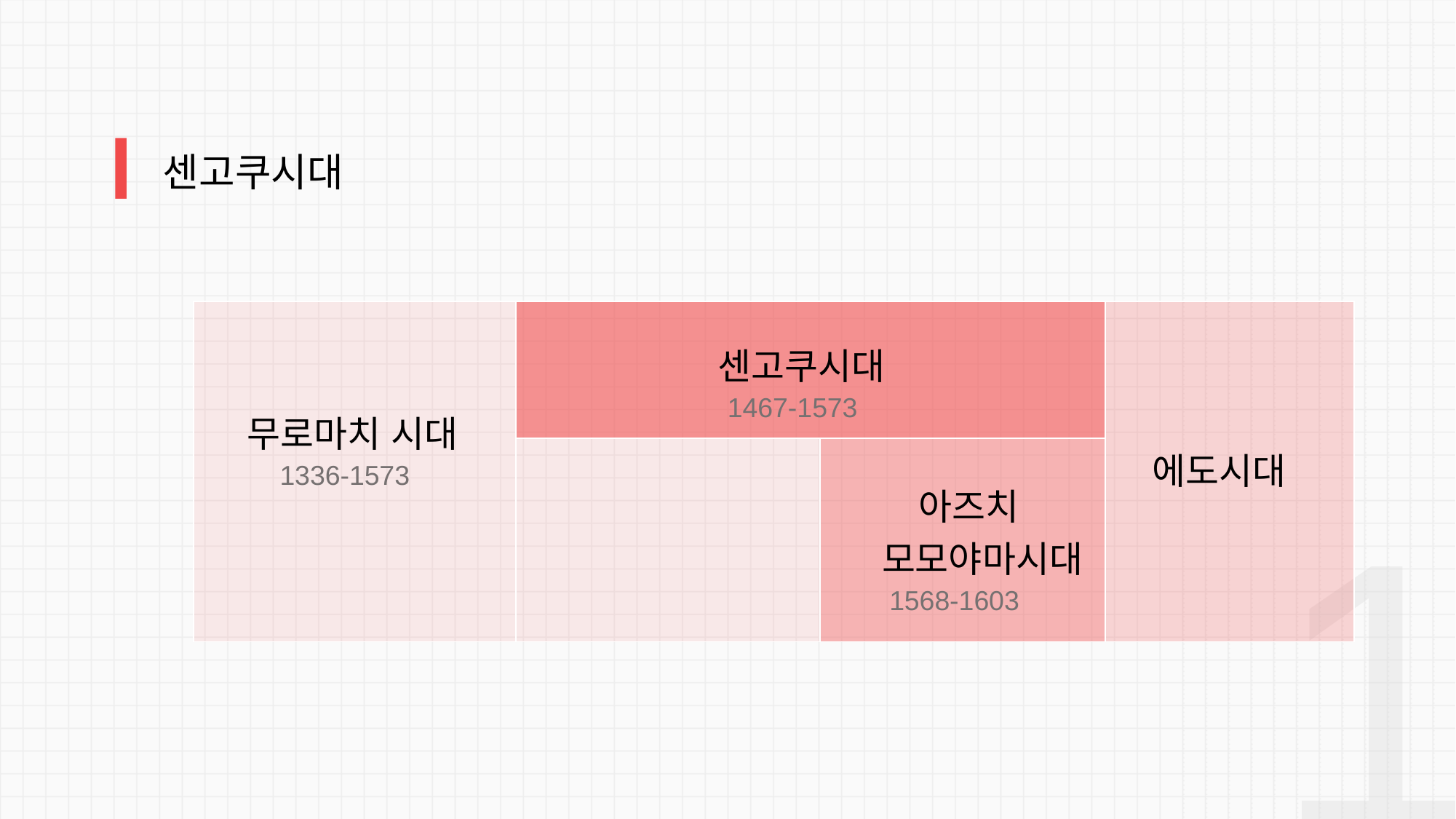

센고쿠시대

| 무로마치 시대 1336-1573 | 센고쿠시대 1467-1573 |  | 에도시대 |
| --- | --- | --- | --- |
|  |  | 아즈치 모모야마시대 1568-1603 |  |
1